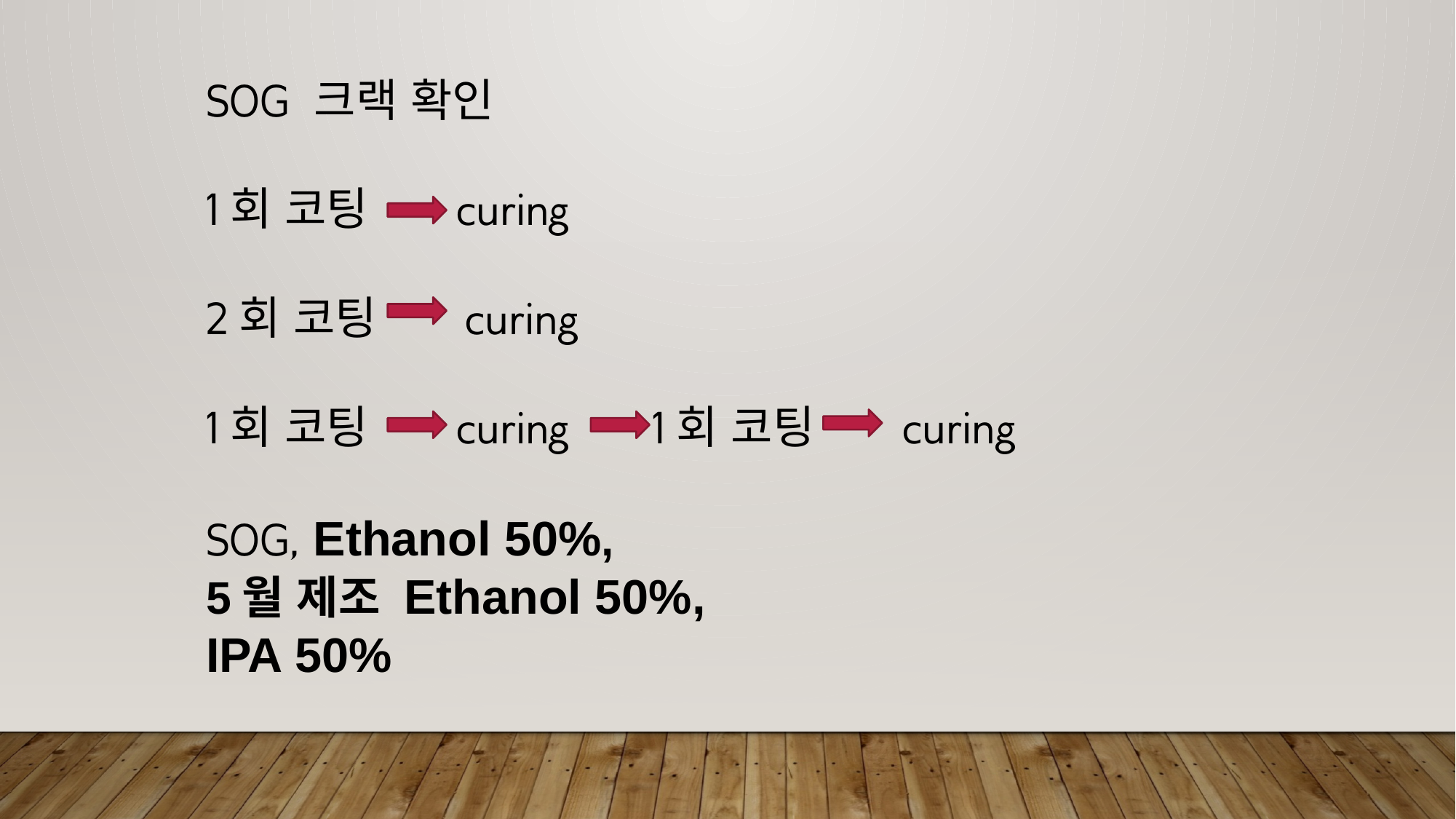

SOG 크랙 확인

1회 코팅      curing

2회 코팅      curing

1회 코팅      curing      1회 코팅      curing

SOG, Ethanol 50%,
5월 제조 Ethanol 50%,
IPA 50%